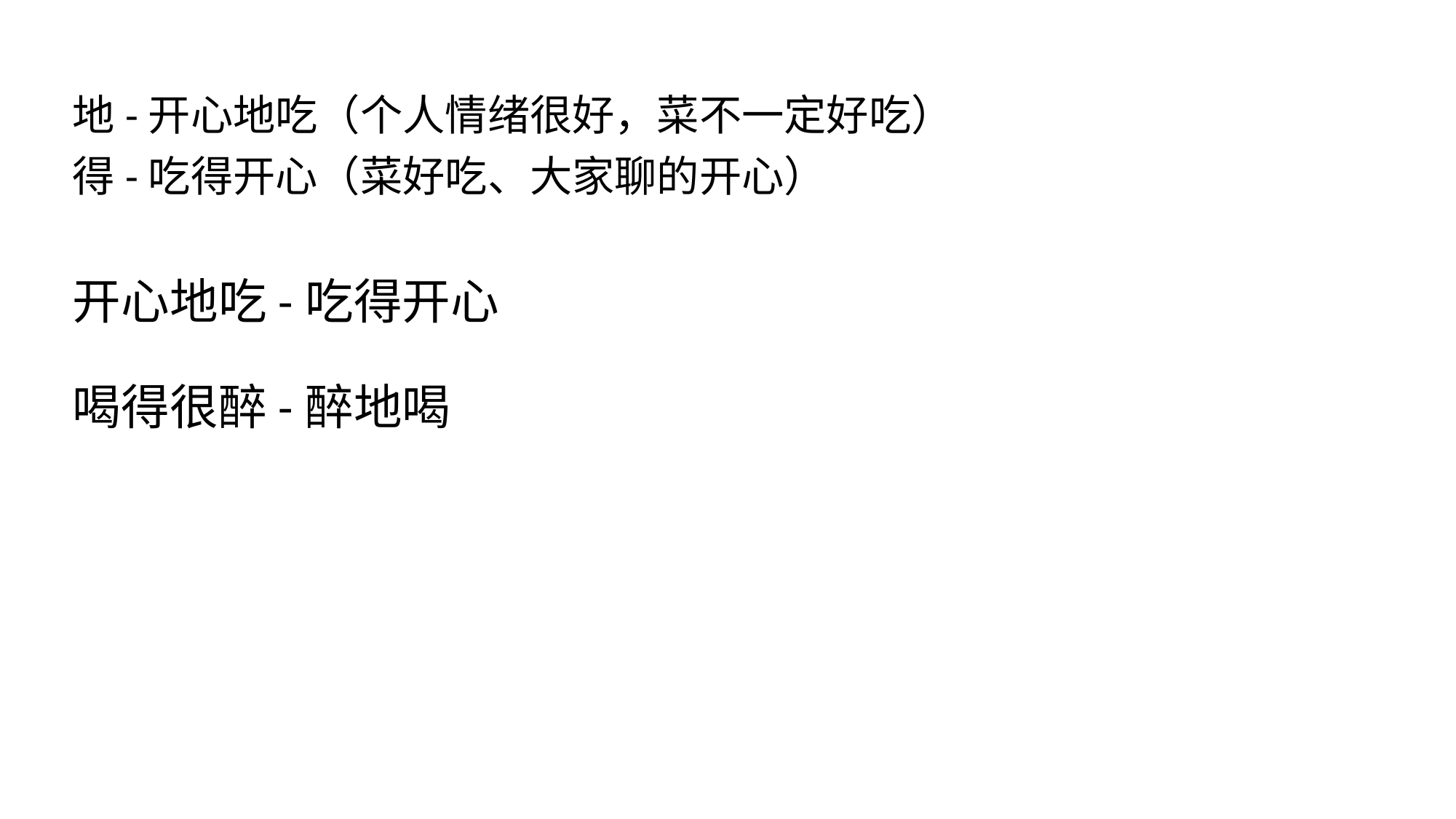

地-开心地吃（个人情绪很好，菜不一定好吃）
得-吃得开心（菜好吃、大家聊的开心）

开心地吃-吃得开心

喝得很醉-醉地喝